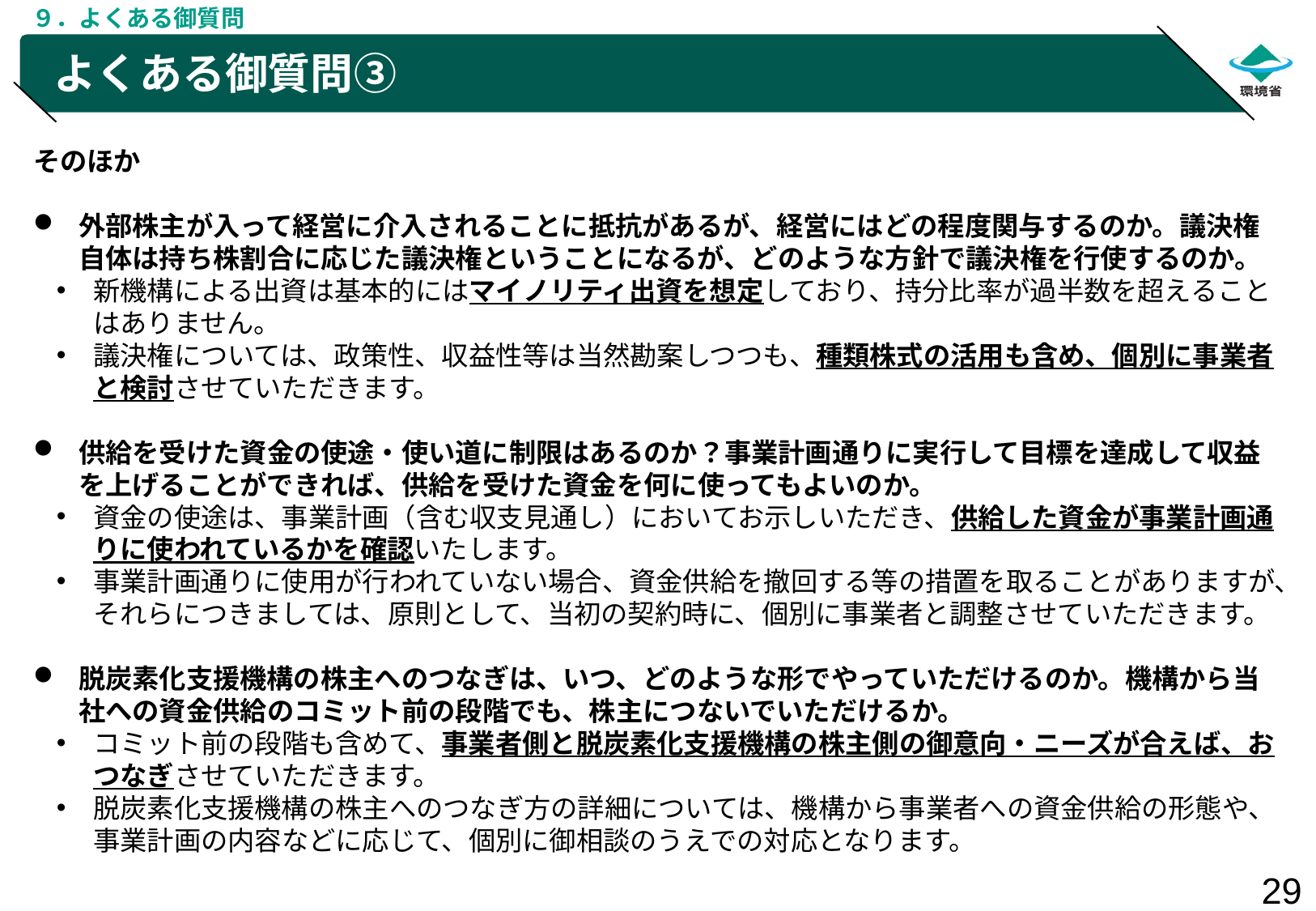

９．よくある御質問
# よくある御質問③
そのほか

外部株主が入って経営に介入されることに抵抗があるが、経営にはどの程度関与するのか。議決権自体は持ち株割合に応じた議決権ということになるが、どのような方針で議決権を行使するのか。
新機構による出資は基本的にはマイノリティ出資を想定しており、持分比率が過半数を超えることはありません。
議決権については、政策性、収益性等は当然勘案しつつも、種類株式の活用も含め、個別に事業者と検討させていただきます。

供給を受けた資金の使途・使い道に制限はあるのか？事業計画通りに実行して目標を達成して収益を上げることができれば、供給を受けた資金を何に使ってもよいのか。
資金の使途は、事業計画（含む収支見通し）においてお示しいただき、供給した資金が事業計画通りに使われているかを確認いたします。
事業計画通りに使用が行われていない場合、資金供給を撤回する等の措置を取ることがありますが、それらにつきましては、原則として、当初の契約時に、個別に事業者と調整させていただきます。

脱炭素化支援機構の株主へのつなぎは、いつ、どのような形でやっていただけるのか。機構から当社への資金供給のコミット前の段階でも、株主につないでいただけるか。
コミット前の段階も含めて、事業者側と脱炭素化支援機構の株主側の御意向・ニーズが合えば、おつなぎさせていただきます。
脱炭素化支援機構の株主へのつなぎ方の詳細については、機構から事業者への資金供給の形態や、事業計画の内容などに応じて、個別に御相談のうえでの対応となります。